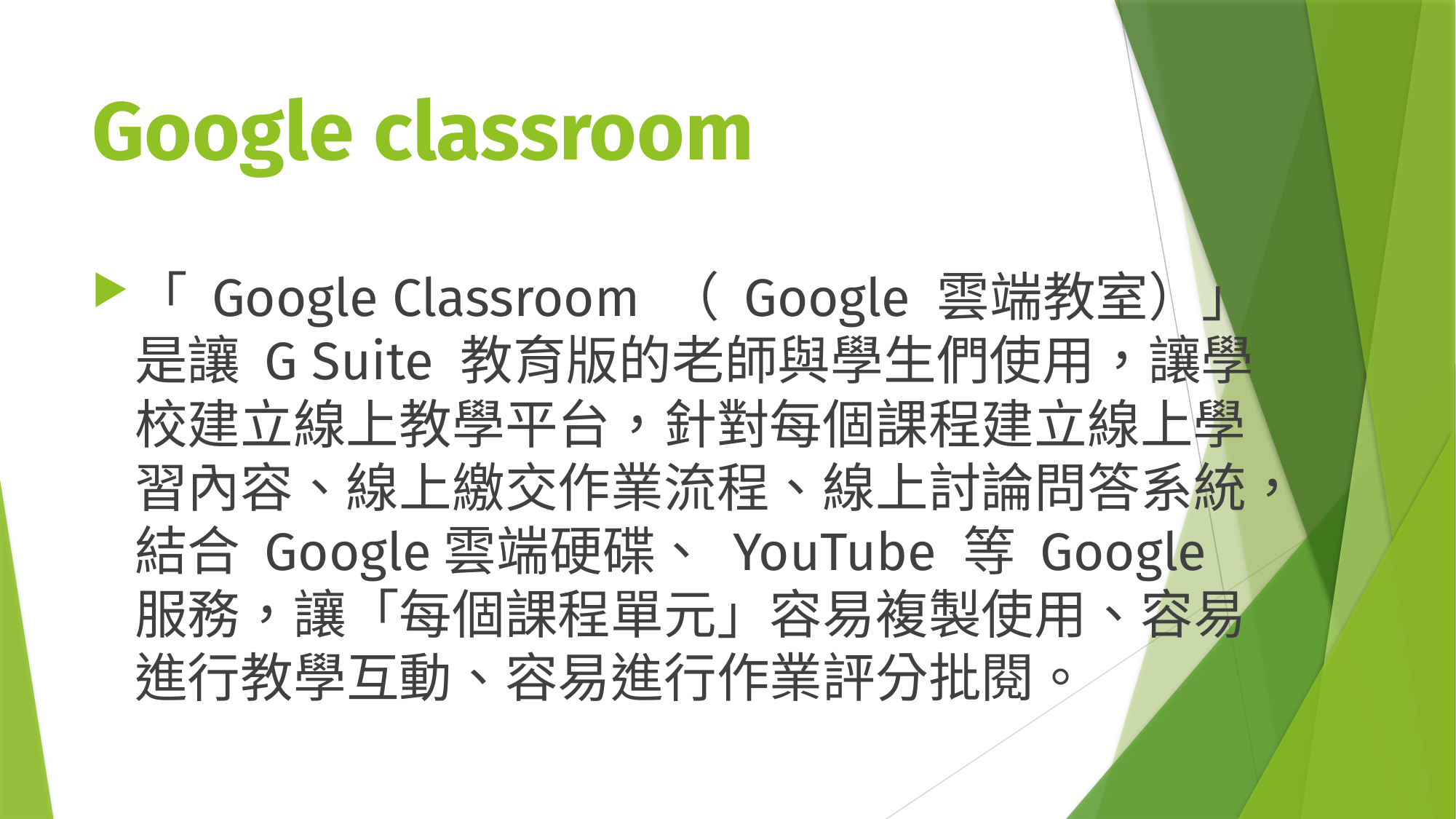

# Google classroom
「 Google Classroom （ Google 雲端教室）」是讓 G Suite 教育版的老師與學生們使用，讓學校建立線上教學平台，針對每個課程建立線上學習內容、線上繳交作業流程、線上討論問答系統，結合 Google雲端硬碟、 YouTube 等 Google 服務，讓「每個課程單元」容易複製使用、容易進行教學互動、容易進行作業評分批閱。